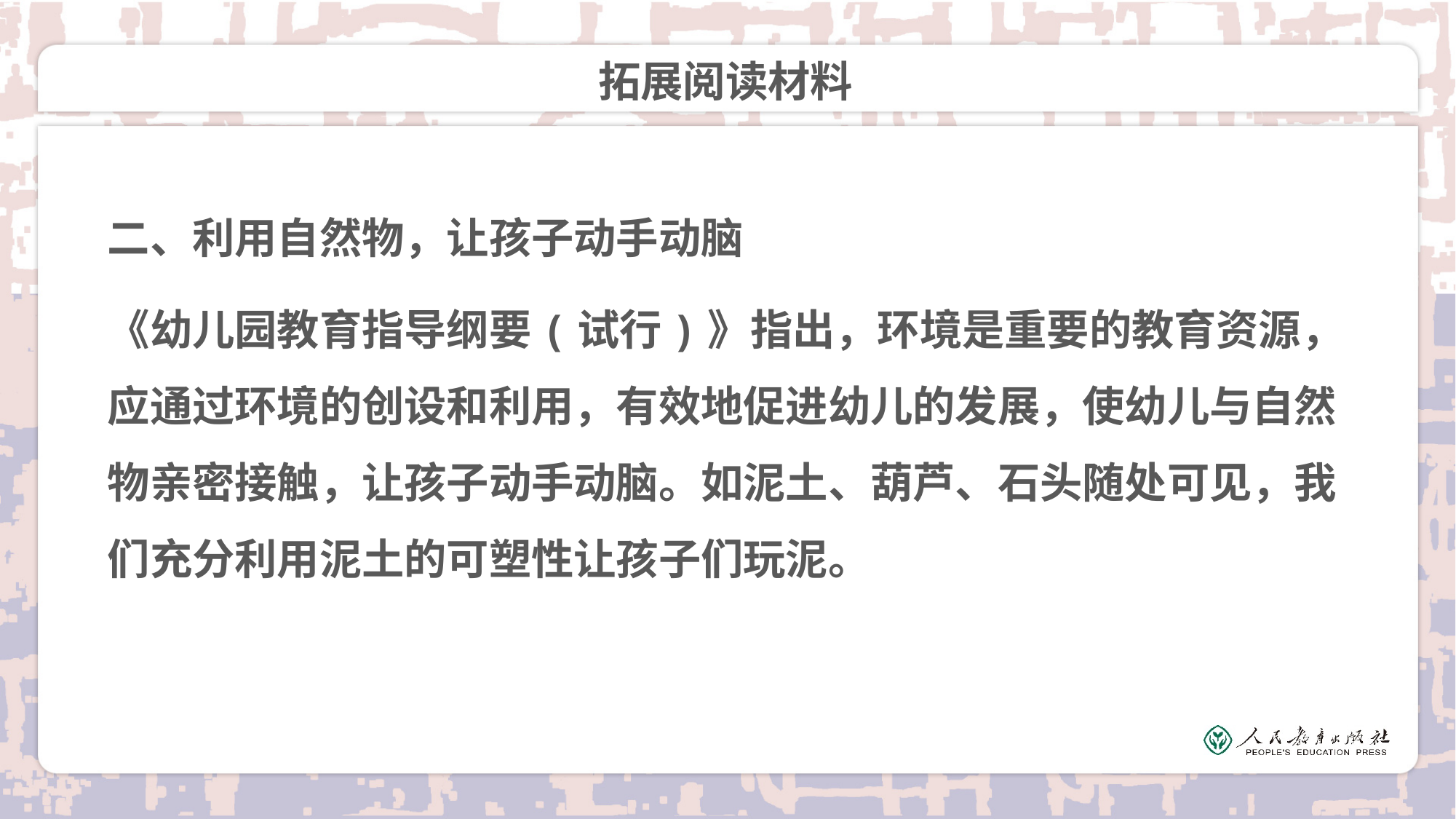

# 拓展阅读材料
二、利用自然物，让孩子动手动脑
《幼儿园教育指导纲要(试行)》指出，环境是重要的教育资源，应通过环境的创设和利用，有效地促进幼儿的发展，使幼儿与自然物亲密接触，让孩子动手动脑。如泥土、葫芦、石头随处可见，我们充分利用泥土的可塑性让孩子们玩泥。